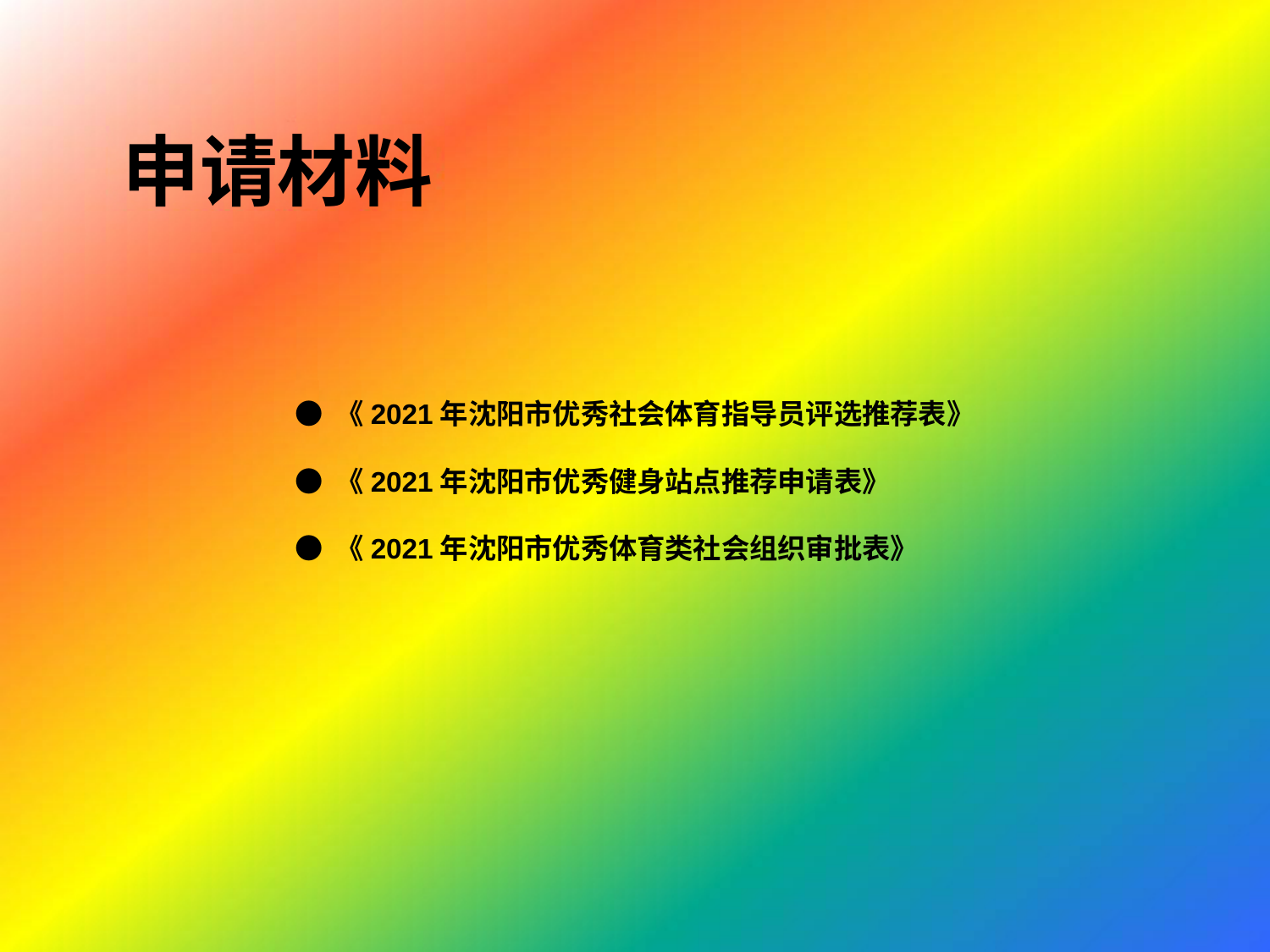

申请材料
● 《2021年沈阳市优秀社会体育指导员评选推荐表》
● 《2021年沈阳市优秀健身站点推荐申请表》
● 《2021年沈阳市优秀体育类社会组织审批表》